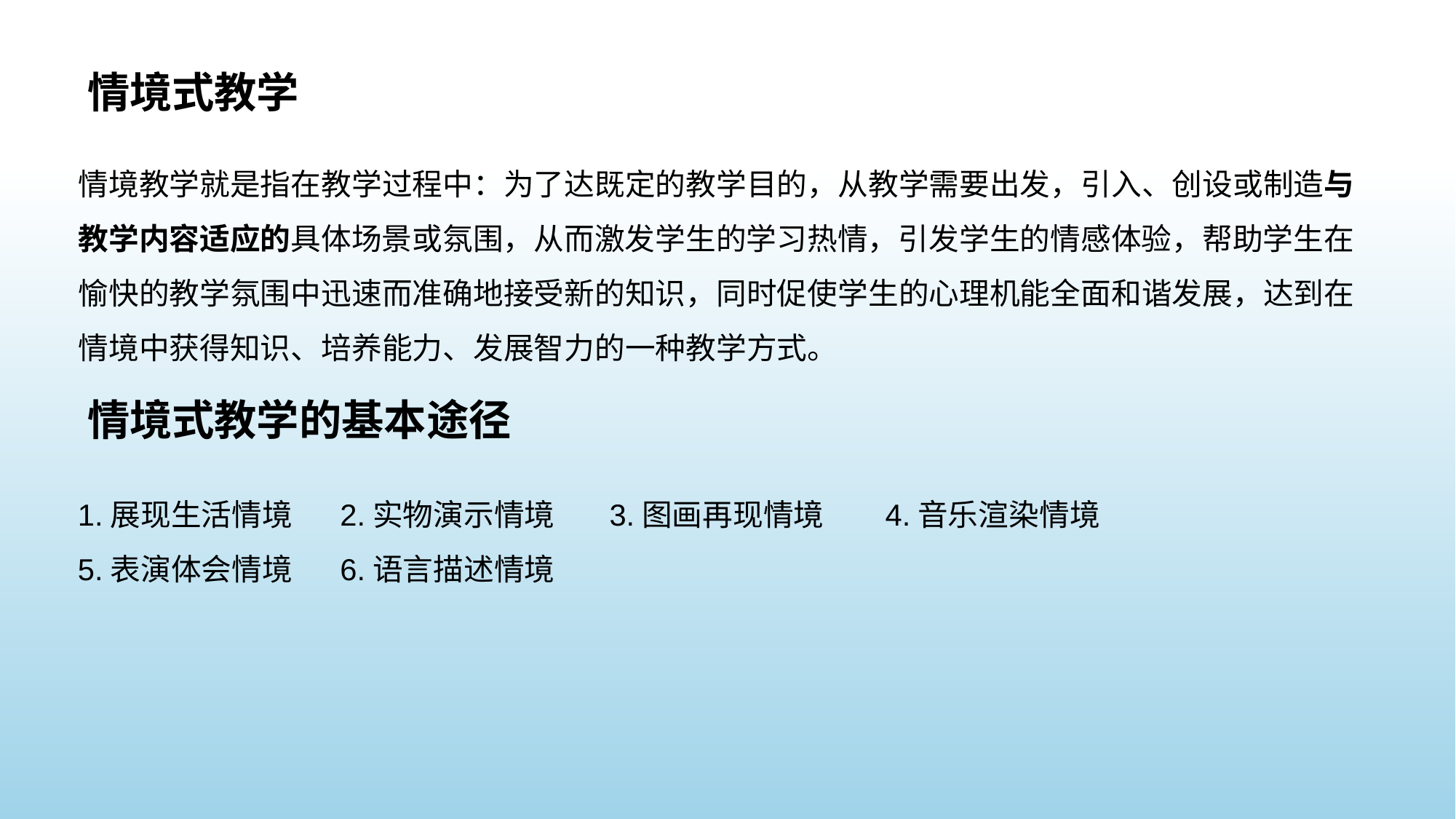

# 情境式教学
情境教学就是指在教学过程中：为了达既定的教学目的，从教学需要出发，引入、创设或制造与教学内容适应的具体场景或氛围，从而激发学生的学习热情，引发学生的情感体验，帮助学生在愉快的教学氛围中迅速而准确地接受新的知识，同时促使学生的心理机能全面和谐发展，达到在情境中获得知识、培养能力、发展智力的一种教学方式。
情境式教学的基本途径
1.展现生活情境      2.实物演示情境       3.图画再现情境        4.音乐渲染情境
5.表演体会情境      6.语言描述情境